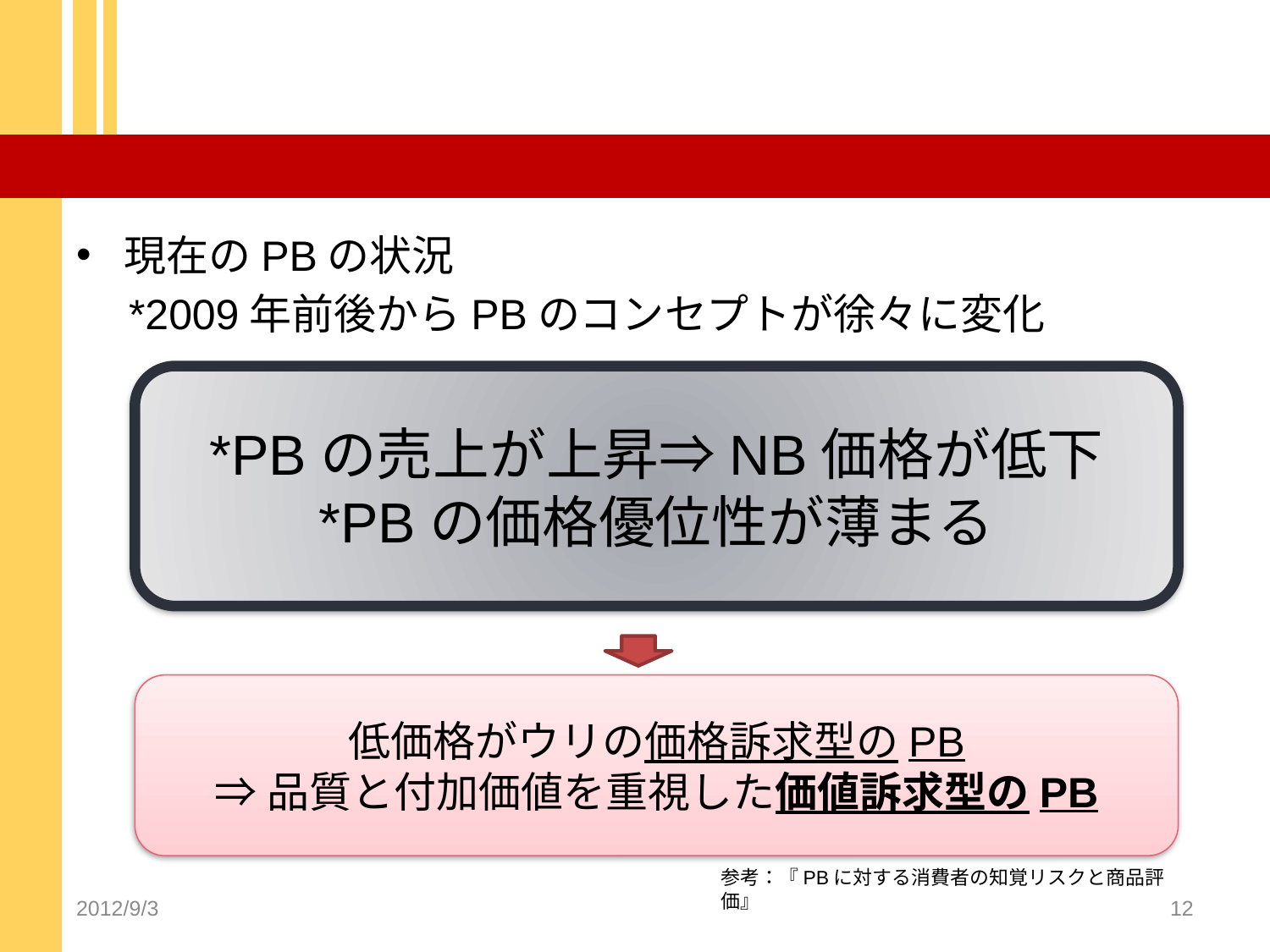

#

現在のPBの状況
　*2009年前後からPBのコンセプトが徐々に変化
*PBの売上が上昇⇒NB価格が低下
*PBの価格優位性が薄まる

低価格がウリの価格訴求型のPB
⇒品質と付加価値を重視した価値訴求型のPB
参考：『PBに対する消費者の知覚リスクと商品評価』
2012/9/3
12